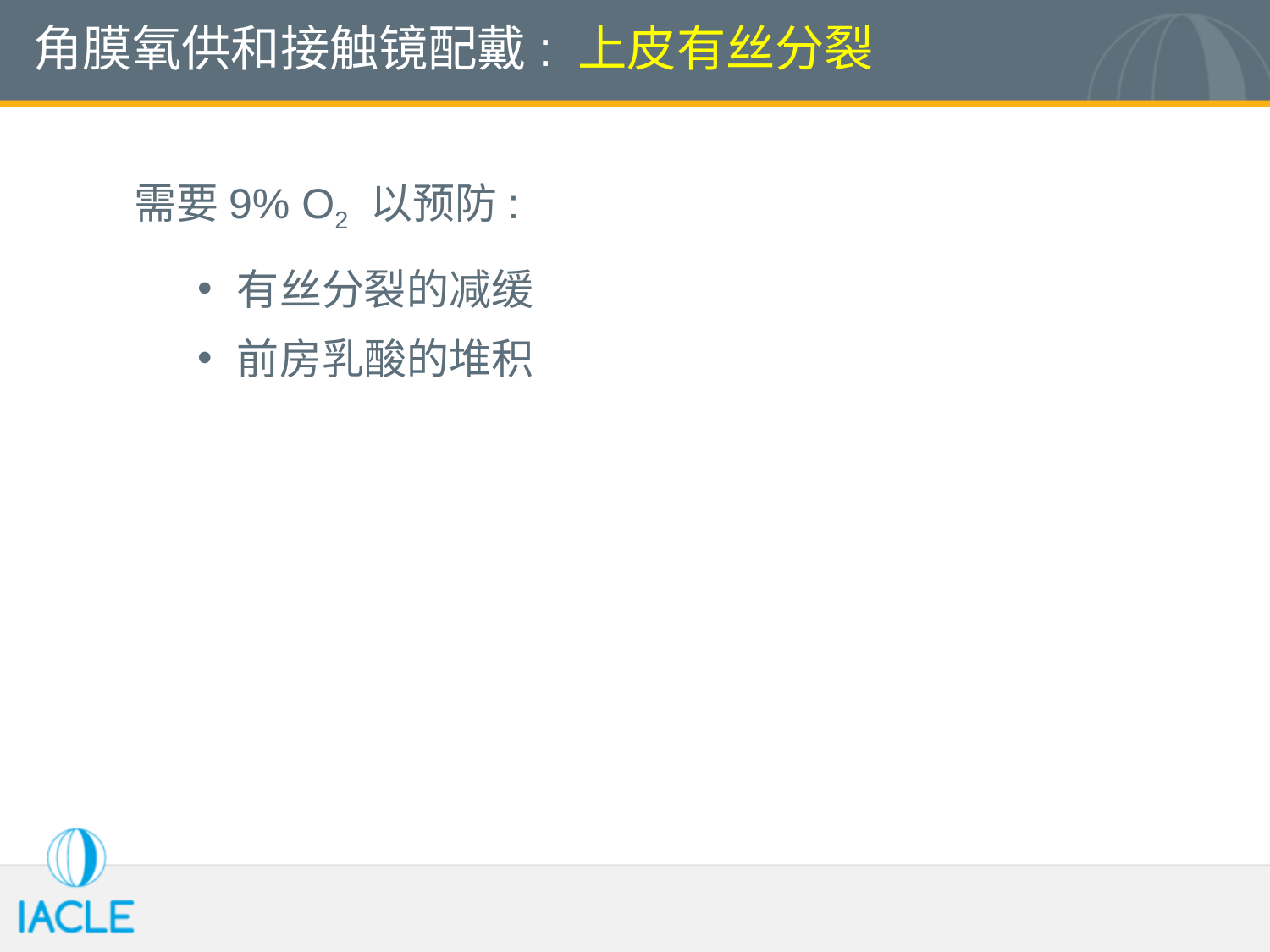

角膜氧供和接触镜配戴: 上皮有丝分裂
需要9% O2 以预防:
有丝分裂的减缓
前房乳酸的堆积